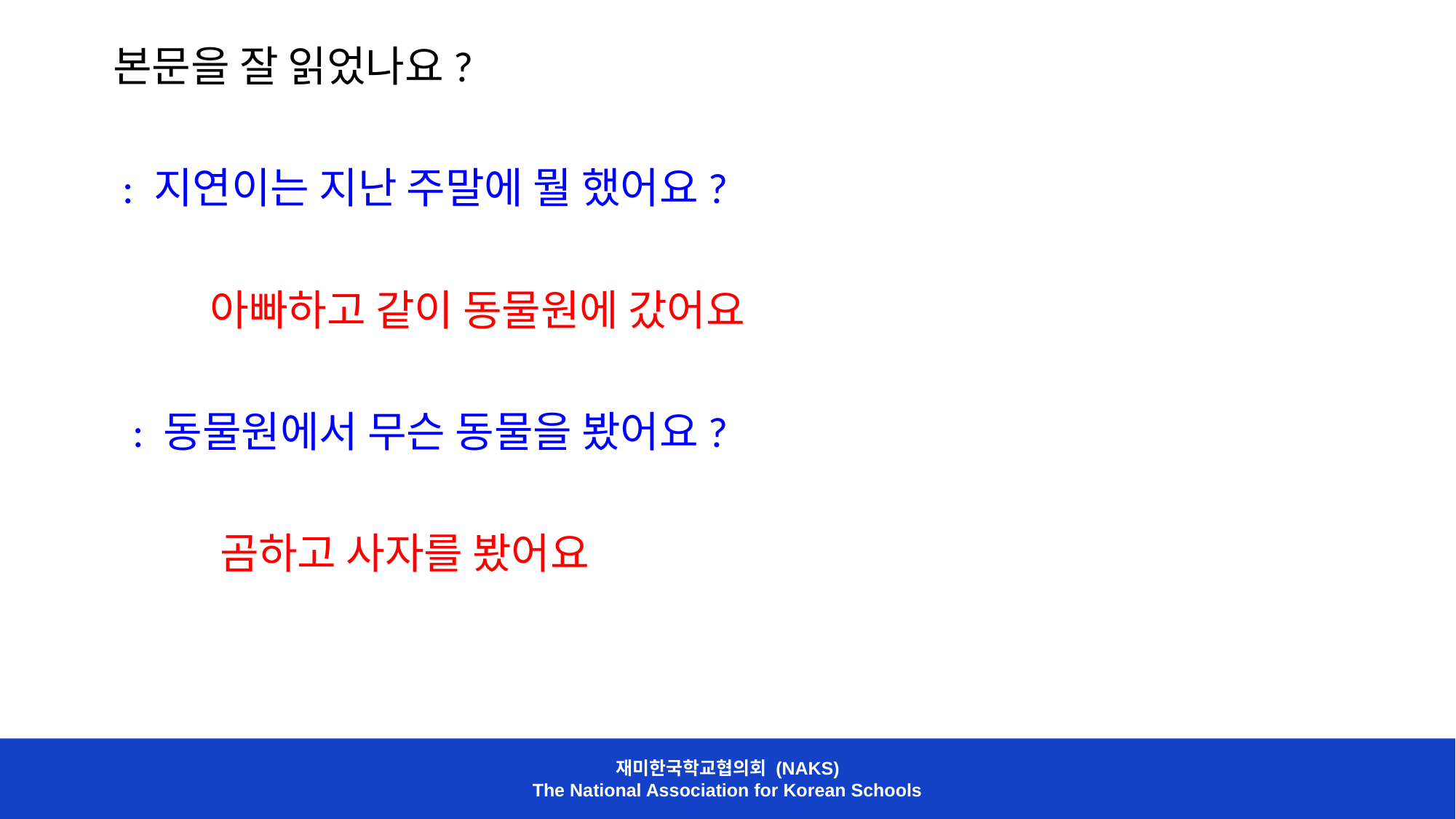

본문을 잘 읽었나요?

 : 지연이는 지난 주말에 뭘 했어요?

         아빠하고 같이 동물원에 갔어요

  : 동물원에서 무슨 동물을 봤어요?

          곰하고 사자를 봤어요
재미한국학교협의회 (NAKS)
The National Association for Korean Schools